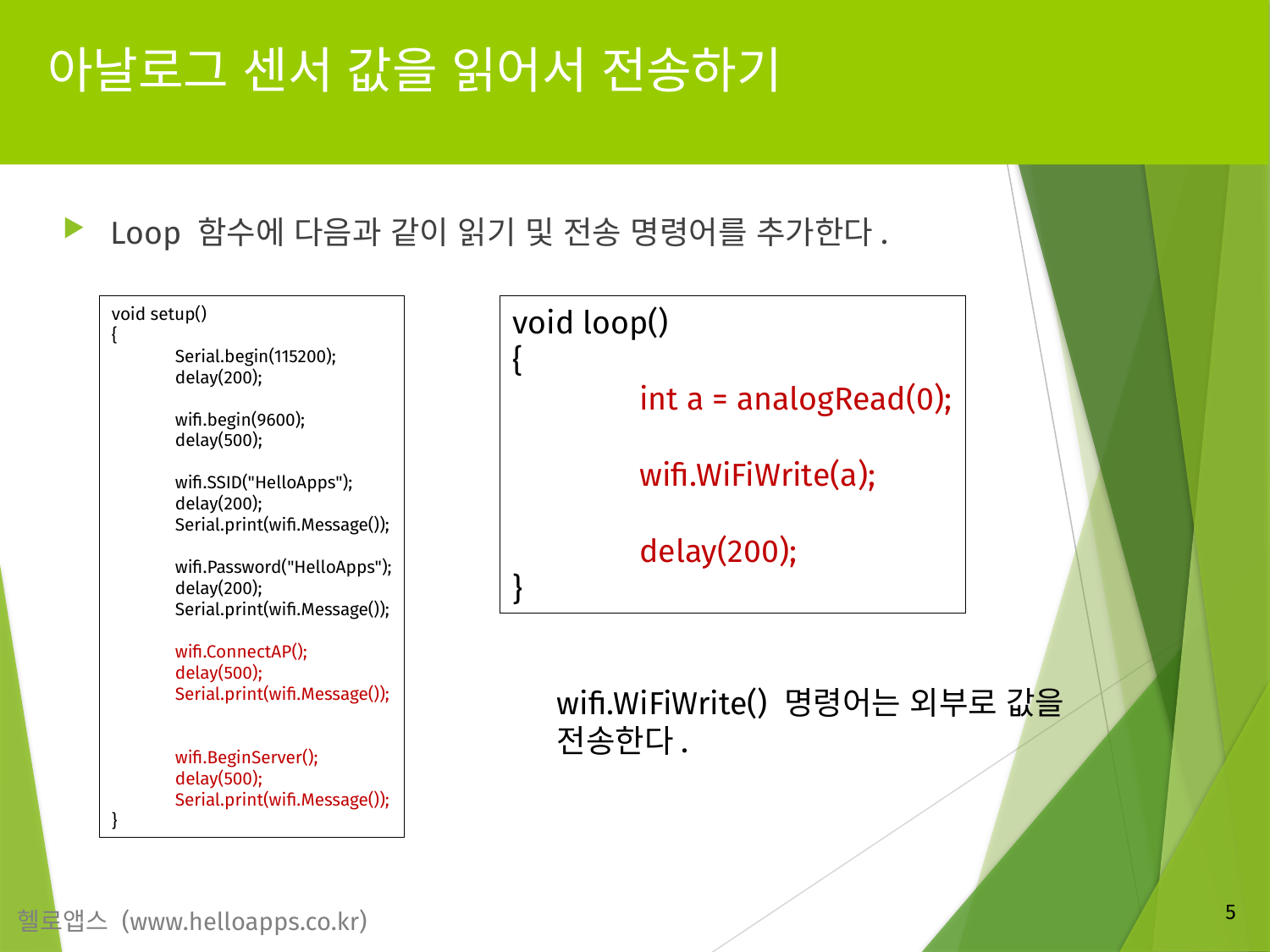

# 아날로그 센서 값을 읽어서 전송하기
Loop 함수에 다음과 같이 읽기 및 전송 명령어를 추가한다.
void setup()
{
Serial.begin(115200);
delay(200);

wifi.begin(9600);
delay(500);

wifi.SSID("HelloApps");
delay(200);
Serial.print(wifi.Message());

wifi.Password("HelloApps");
delay(200);
Serial.print(wifi.Message());

wifi.ConnectAP();
delay(500);
Serial.print(wifi.Message());

wifi.BeginServer();
delay(500);
Serial.print(wifi.Message());
}
void loop()
{
	int a = analogRead(0);

	wifi.WiFiWrite(a);

	delay(200);
}
wifi.WiFiWrite() 명령어는 외부로 값을
전송한다.
5